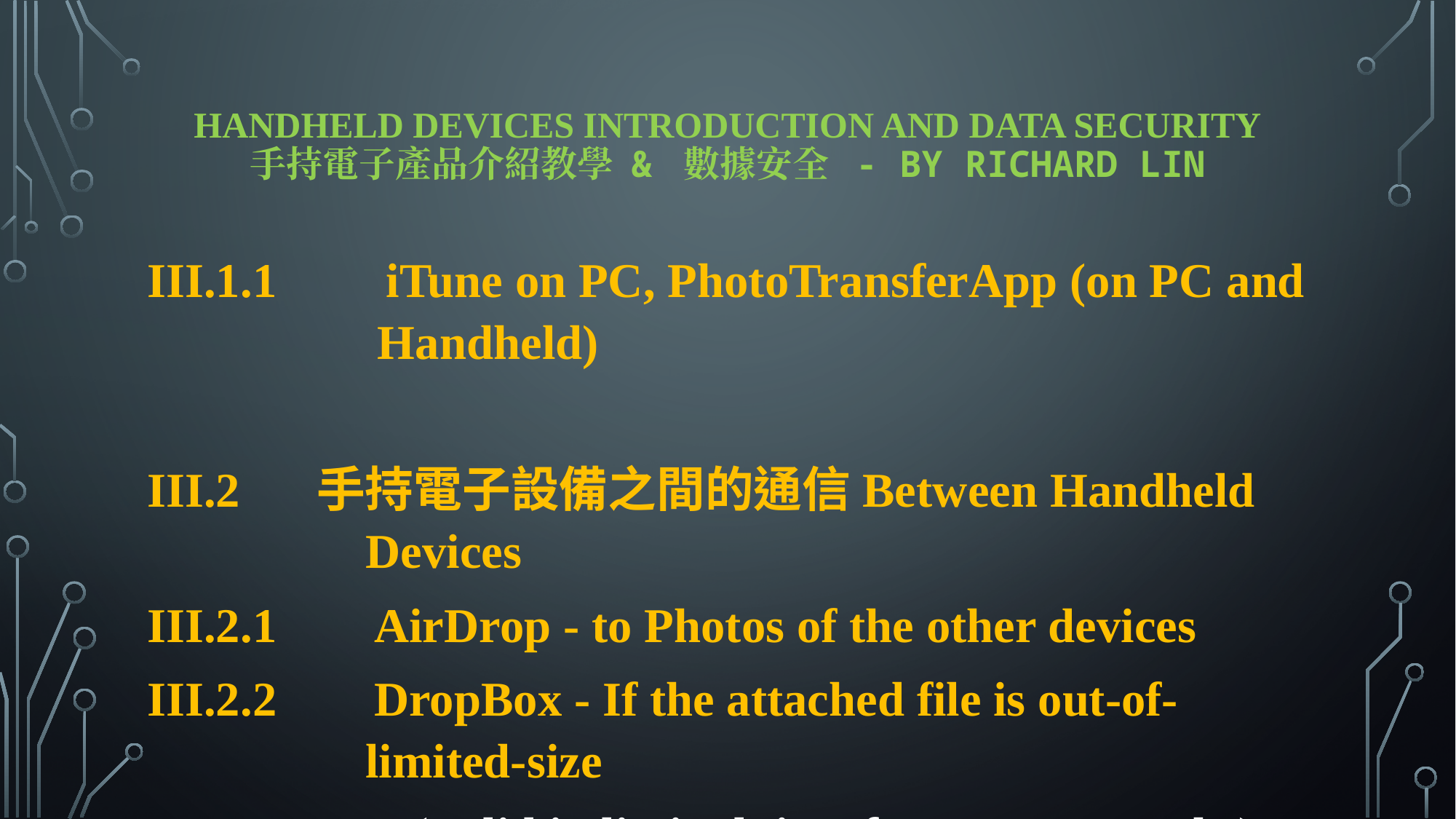

# Handheld Devices Introduction and Data Security 手持電子產品介紹教學 & 數據安全  - By Richard Lin
III.1.1         iTune on PC, PhotoTransferApp (on PC and 		 Handheld)

III.2	    手持電子設備之間的通信Between Handheld 		Devices
III.2.1        AirDrop - to Photos of the other devices
III.2.2        DropBox - If the attached file is out-of-			limited-size
                    (Valid in limited time frame - two weeks)